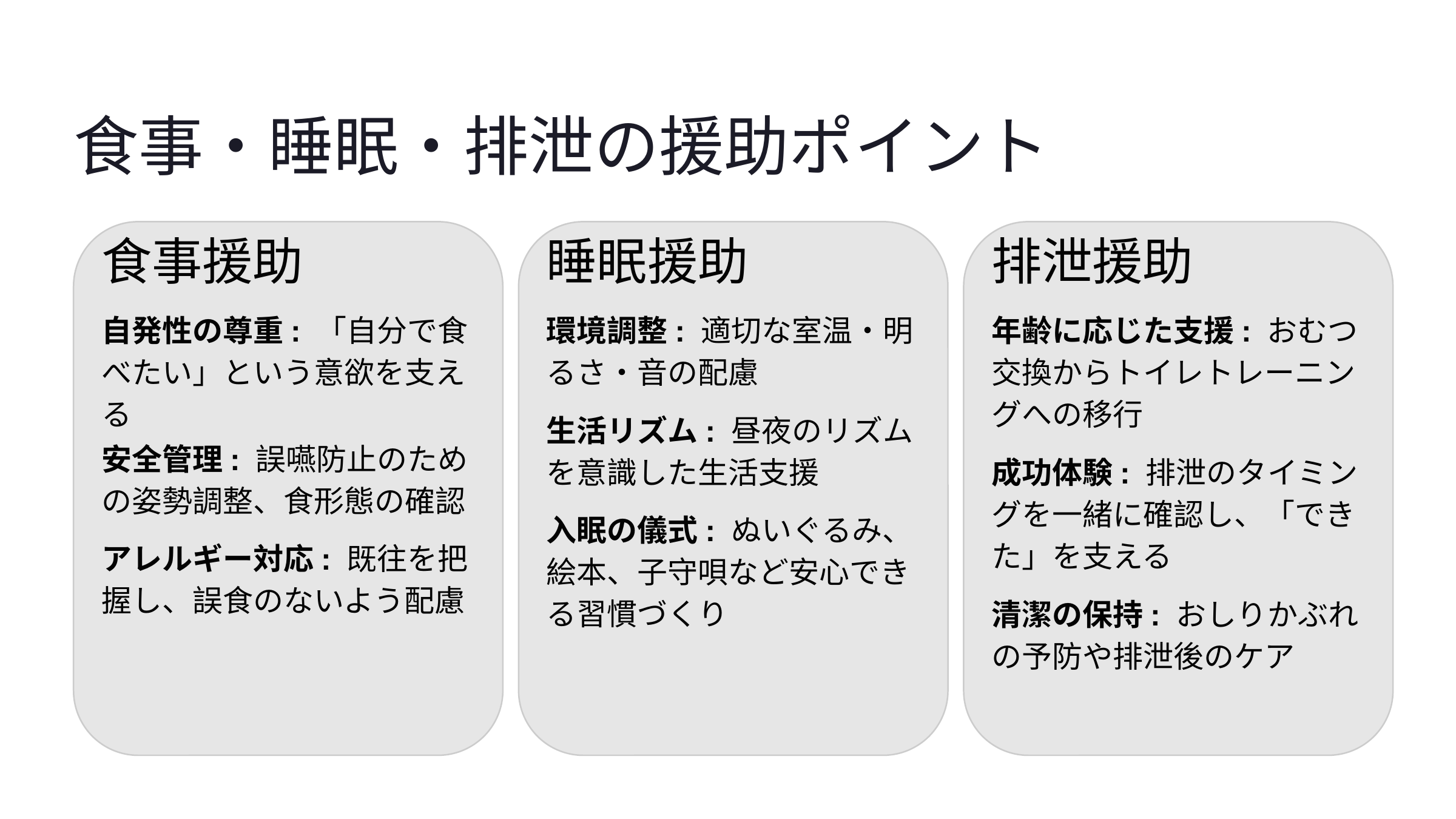

食事・睡眠・排泄の援助ポイント

食事援助
睡眠援助
排泄援助
自発性の尊重: 「自分で食べたい」という意欲を支える
環境調整: 適切な室温・明るさ・音の配慮
年齢に応じた支援: おむつ交換からトイレトレーニングへの移行
生活リズム: 昼夜のリズムを意識した生活支援
安全管理: 誤嚥防止のための姿勢調整、食形態の確認
成功体験: 排泄のタイミングを一緒に確認し、「できた」を支える
入眠の儀式: ぬいぐるみ、絵本、子守唄など安心できる習慣づくり
アレルギー対応: 既往を把握し、誤食のないよう配慮
清潔の保持: おしりかぶれの予防や排泄後のケア